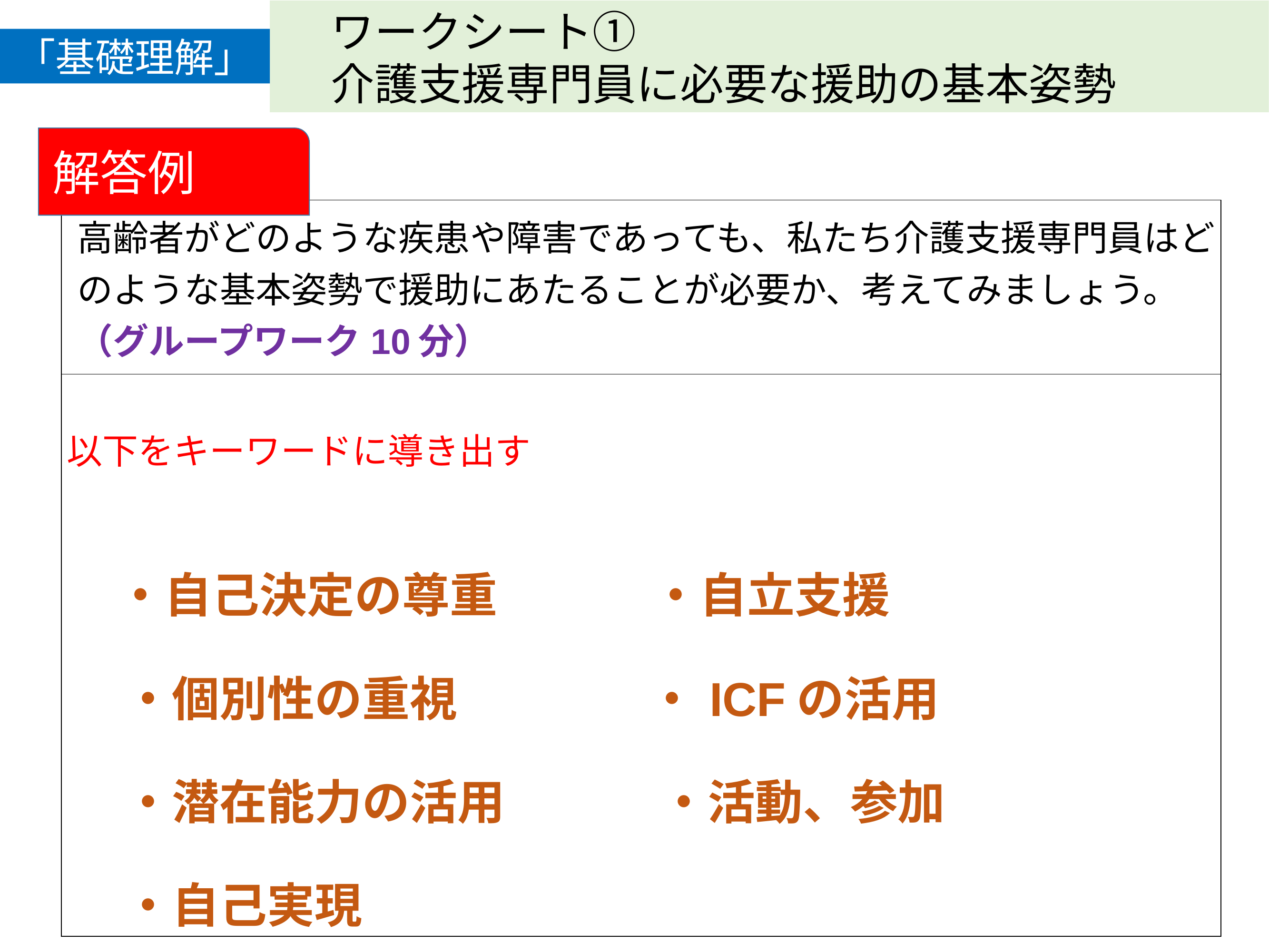

「基礎理解」
　ワークシート①
　介護支援専門員に必要な援助の基本姿勢
解答例
≪解答例≫
| 高齢者がどのような疾患や障害であっても、私たち介護支援専門員はどのような基本姿勢で援助にあたることが必要か、考えてみましょう。 （グループワーク10分） |
| --- |
| 以下をキーワードに導き出す   　・自己決定の尊重 ・自立支援 　・個別性の重視 ・ICFの活用 　・潜在能力の活用 ・活動、参加 　・自己実現 |